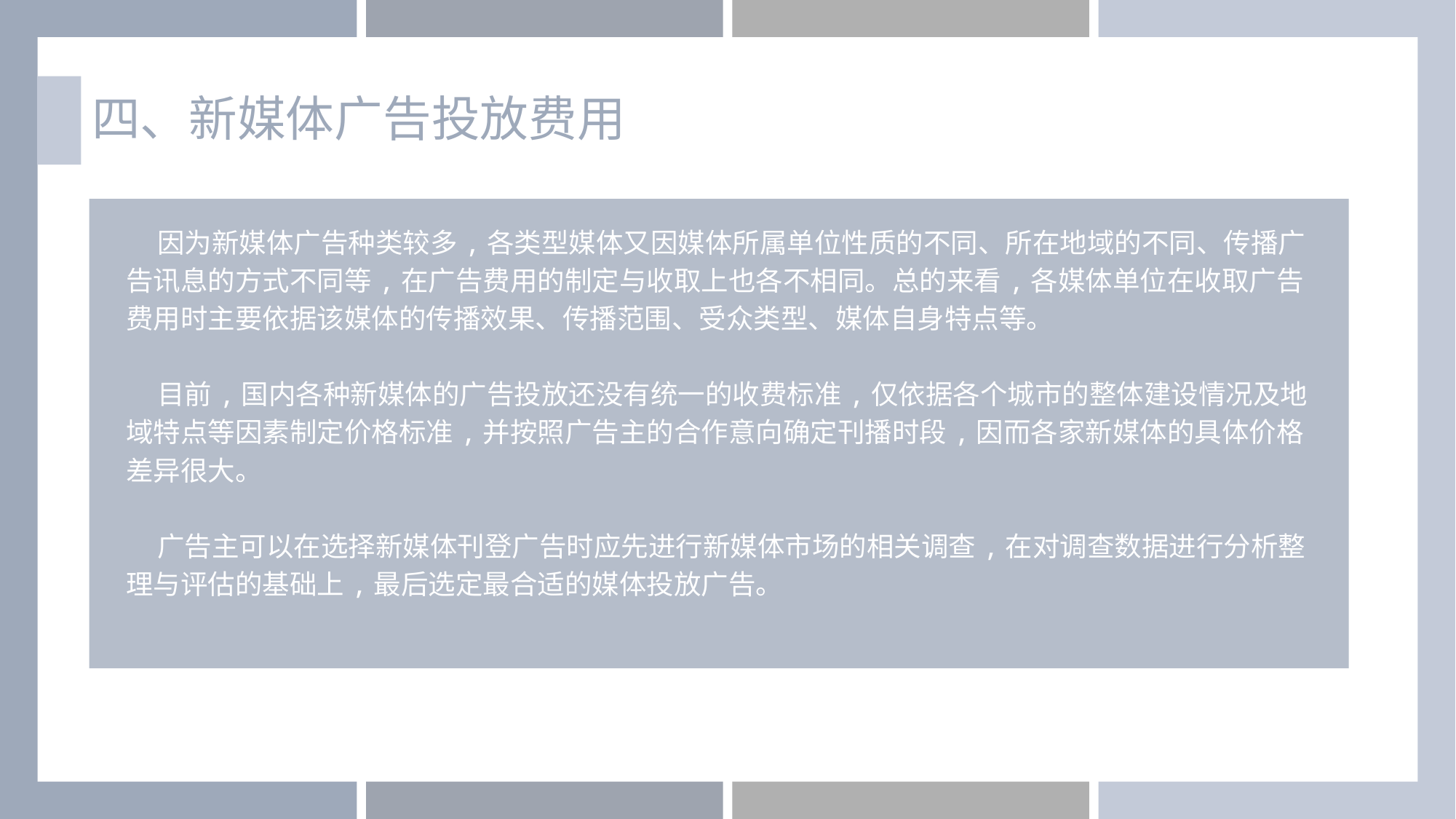

四、新媒体广告投放费用

    因为新媒体广告种类较多,各类型媒体又因媒体所属单位性质的不同、所在地域的不同、传播广告讯息的方式不同等,在广告费用的制定与收取上也各不相同。总的来看,各媒体单位在收取广告费用时主要依据该媒体的传播效果、传播范围、受众类型、媒体自身特点等。

    目前,国内各种新媒体的广告投放还没有统一的收费标准,仅依据各个城市的整体建设情况及地域特点等因素制定价格标准,并按照广告主的合作意向确定刊播时段,因而各家新媒体的具体价格差异很大。

    广告主可以在选择新媒体刊登广告时应先进行新媒体市场的相关调查,在对调查数据进行分析整理与评估的基础上,最后选定最合适的媒体投放广告。